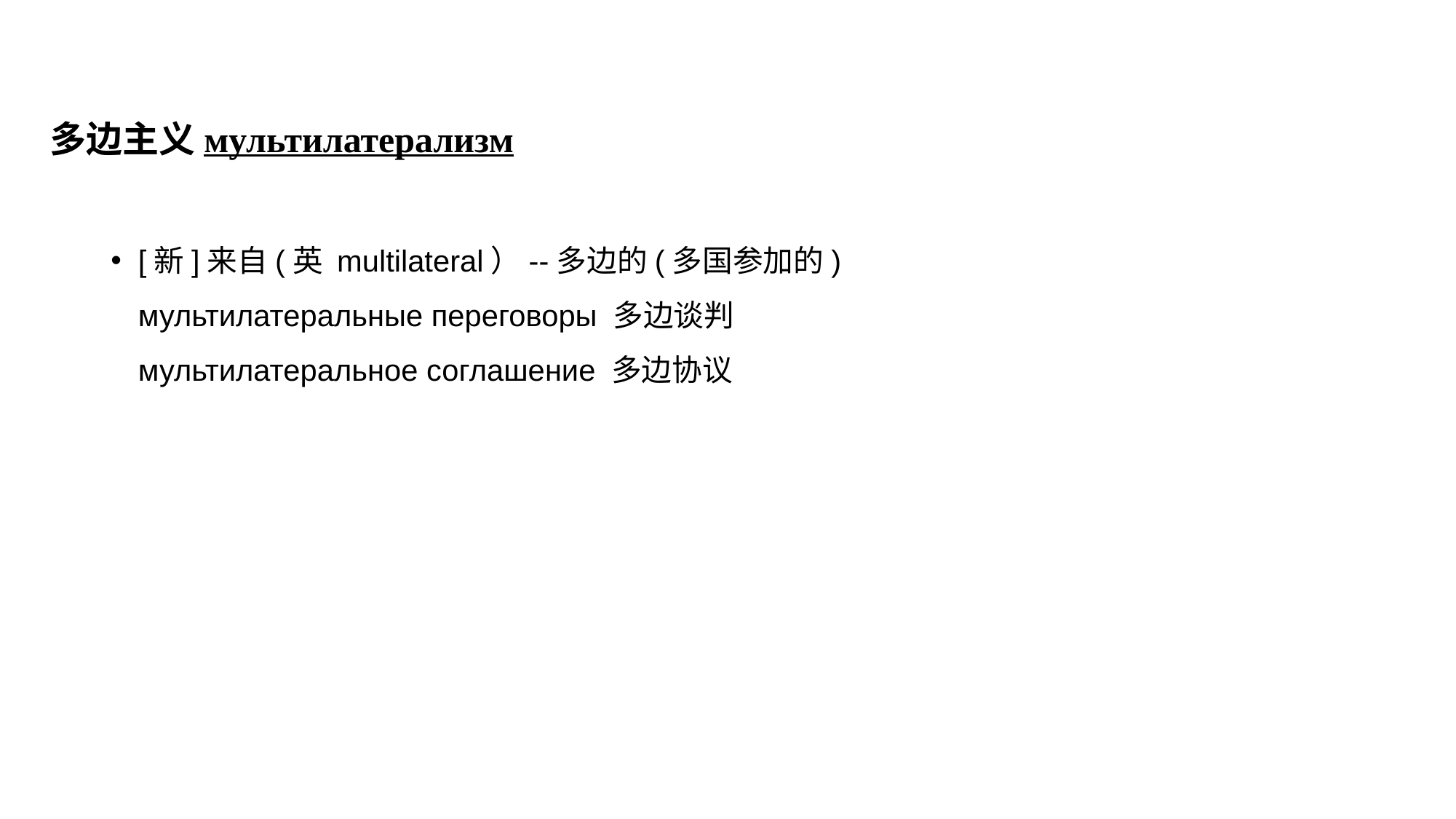

# 多边主义мультилатерализм
[新]来自(英 multilateral）--多边的(多国参加的)
мультилатеральные переговоры 多边谈判
мультилатеральное соглашение 多边协议